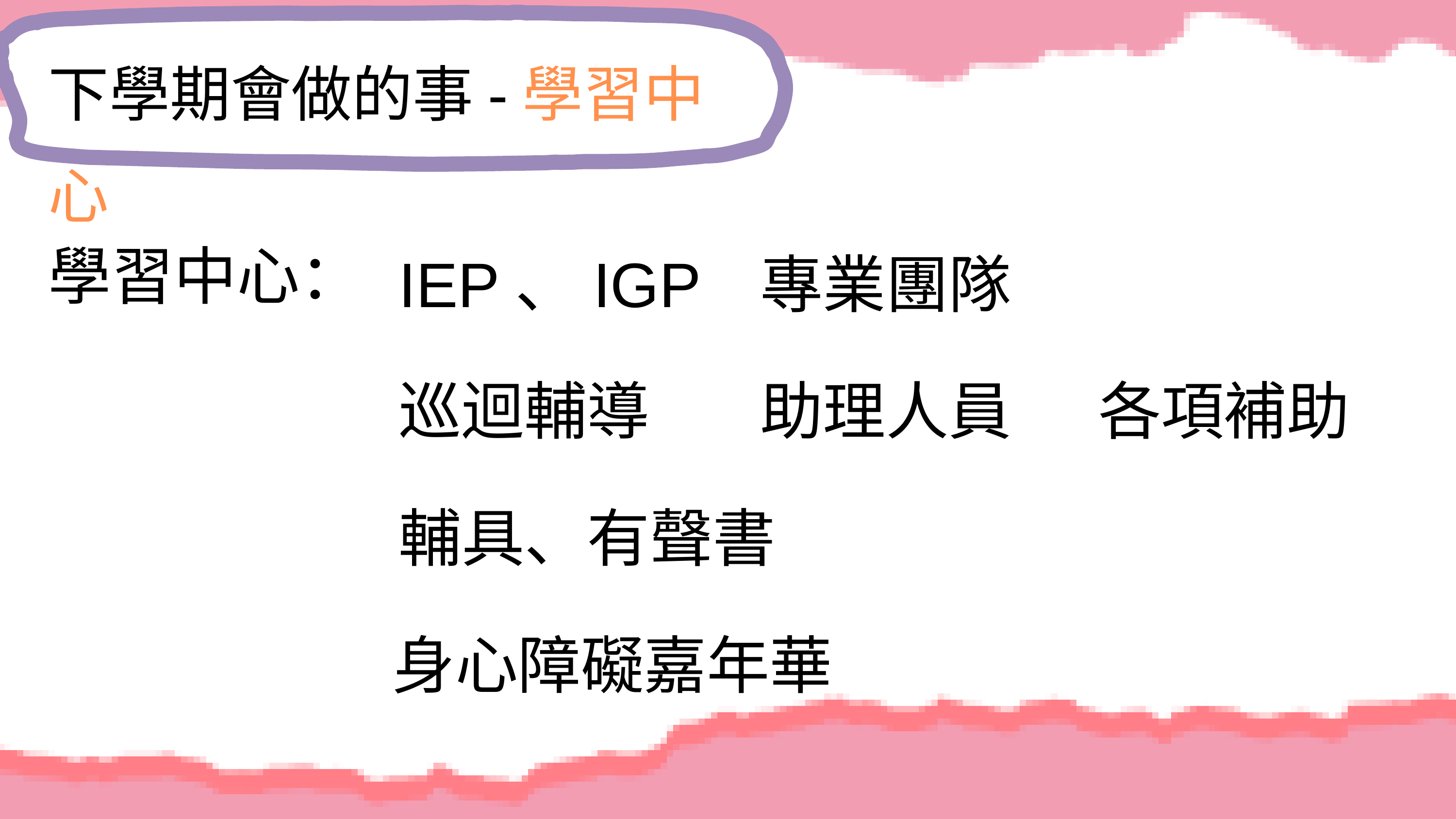

下學期會做的事-學習中心
學習中心：
IEP、IGP
專業團隊
巡迴輔導
助理人員
各項補助
輔具、有聲書
身心障礙嘉年華